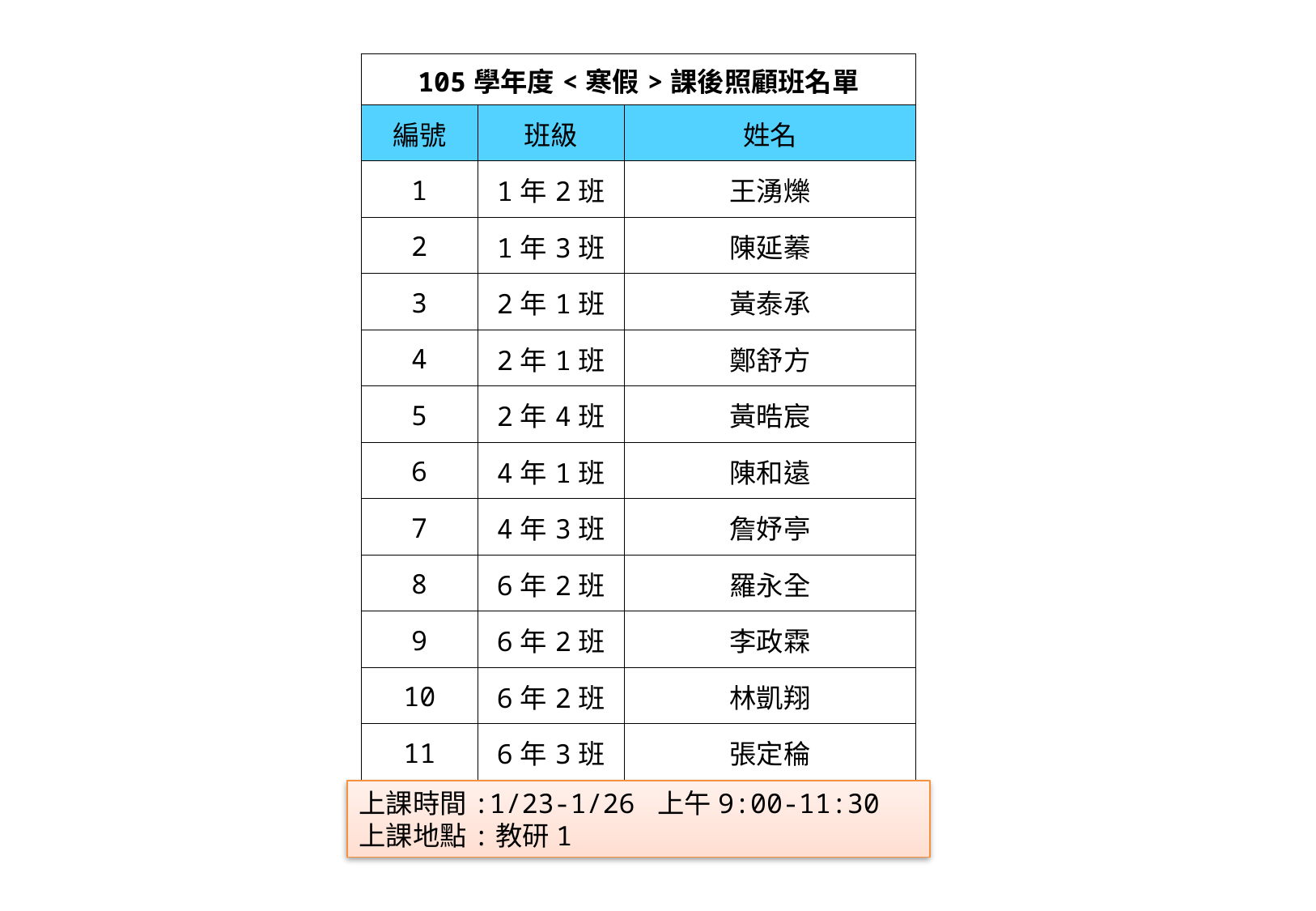

| 105學年度<寒假>課後照顧班名單 |  |  |
| --- | --- | --- |
| 編號 | 班級 | 姓名 |
| 1 | 1年2班 | 王湧爍 |
| 2 | 1年3班 | 陳延蓁 |
| 3 | 2年1班 | 黃泰承 |
| 4 | 2年1班 | 鄭舒方 |
| 5 | 2年4班 | 黃晧宸 |
| 6 | 4年1班 | 陳和遠 |
| 7 | 4年3班 | 詹妤亭 |
| 8 | 6年2班 | 羅永全 |
| 9 | 6年2班 | 李政霖 |
| 10 | 6年2班 | 林凱翔 |
| 11 | 6年3班 | 張定稐 |
上課時間:1/23-1/26 上午9:00-11:30
上課地點:教研1